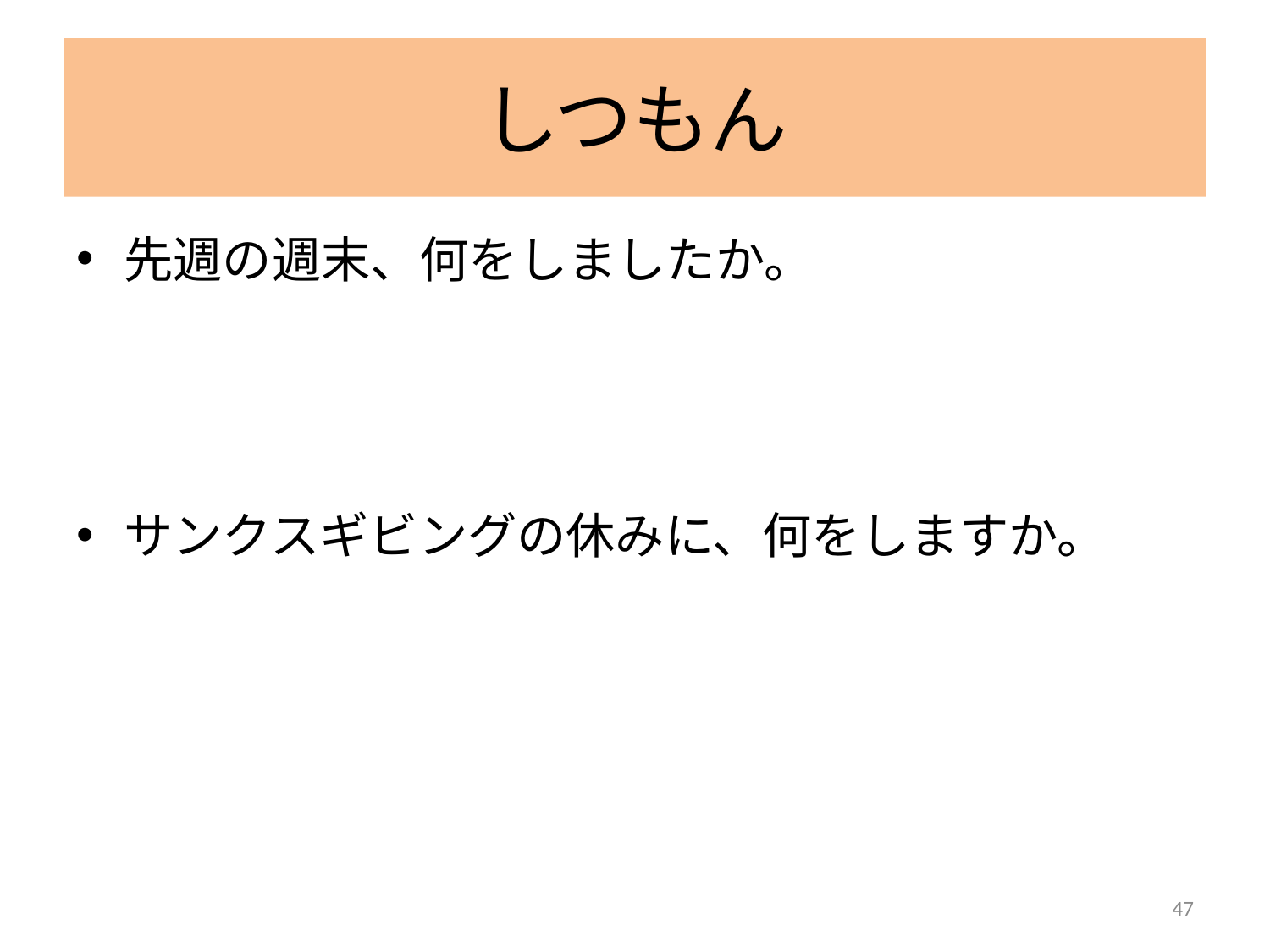

# しつもん
先週の週末、何をしましたか。

サンクスギビングの休みに、何をしますか。
47